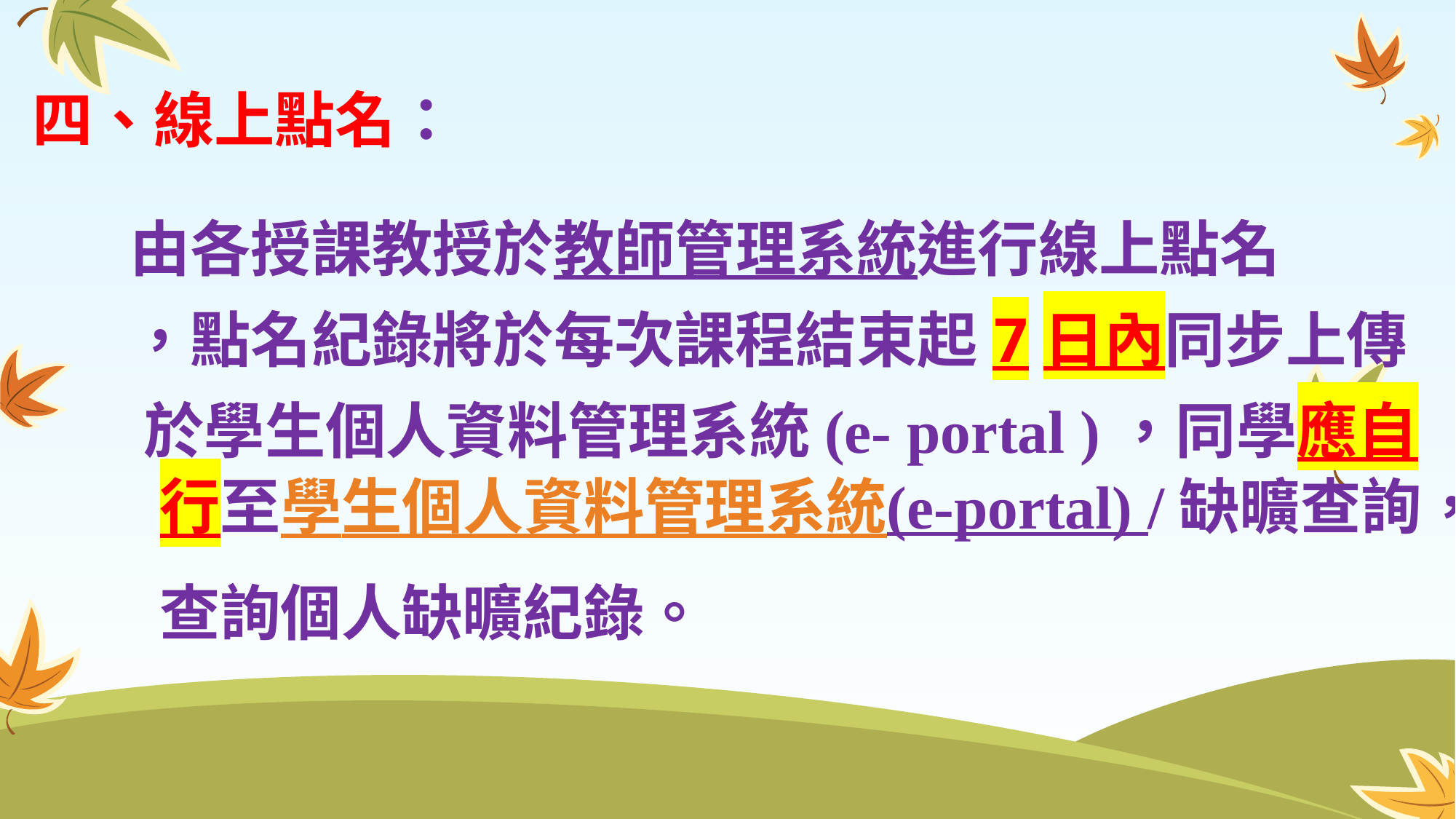

四、線上點名：

      由各授課教授於教師管理系統進行線上點名
      ，點名紀錄將於每次課程結束起7日內同步上傳
       於學生個人資料管理系統(e- portal )，同學應自行至學生個人資料管理系統(e-portal) /缺曠查詢，查詢個人缺曠紀錄。